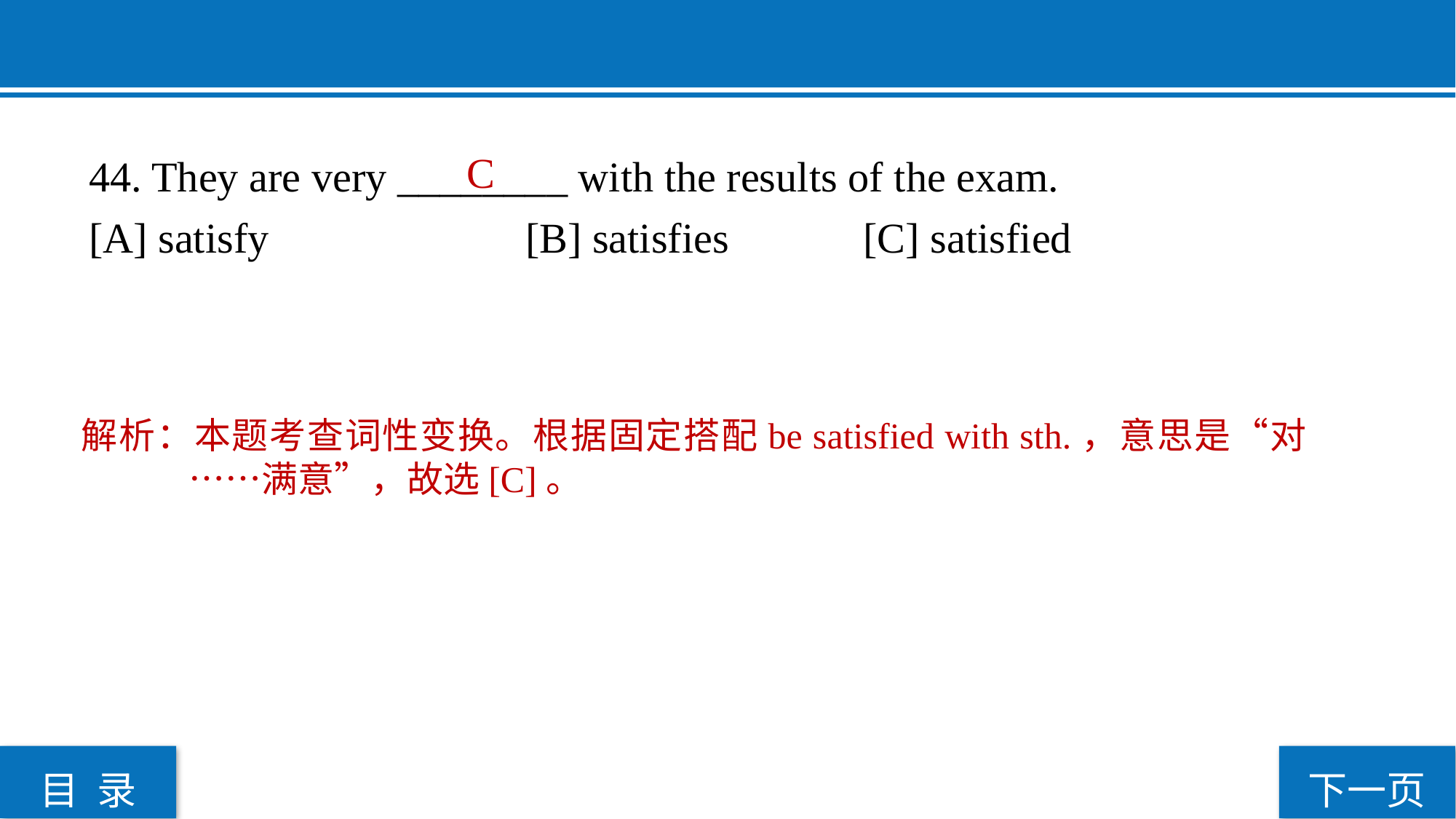

44. They are very ________ with the results of the exam.
[A] satisfy			[B] satisfies		 [C] satisfied
C
解析：本题考查词性变换。根据固定搭配be satisfied with sth.，意思是“对……满意”，故选[C]。